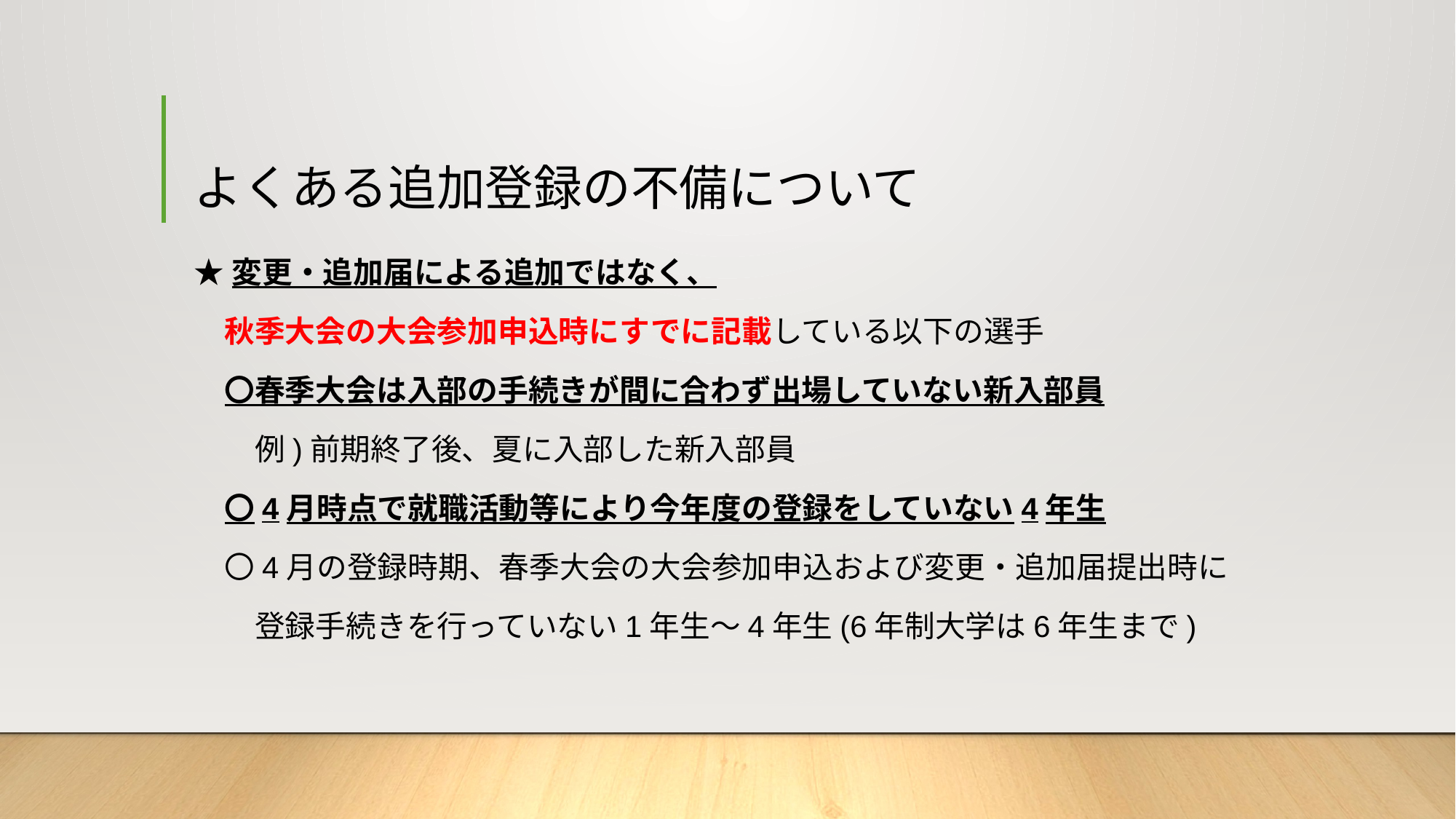

# よくある追加登録の不備について
★変更・追加届による追加ではなく、
　秋季大会の大会参加申込時にすでに記載している以下の選手
　〇春季大会は入部の手続きが間に合わず出場していない新入部員
　　例)前期終了後、夏に入部した新入部員
　〇4月時点で就職活動等により今年度の登録をしていない4年生
　〇4月の登録時期、春季大会の大会参加申込および変更・追加届提出時に
　　登録手続きを行っていない1年生～4年生(6年制大学は6年生まで)